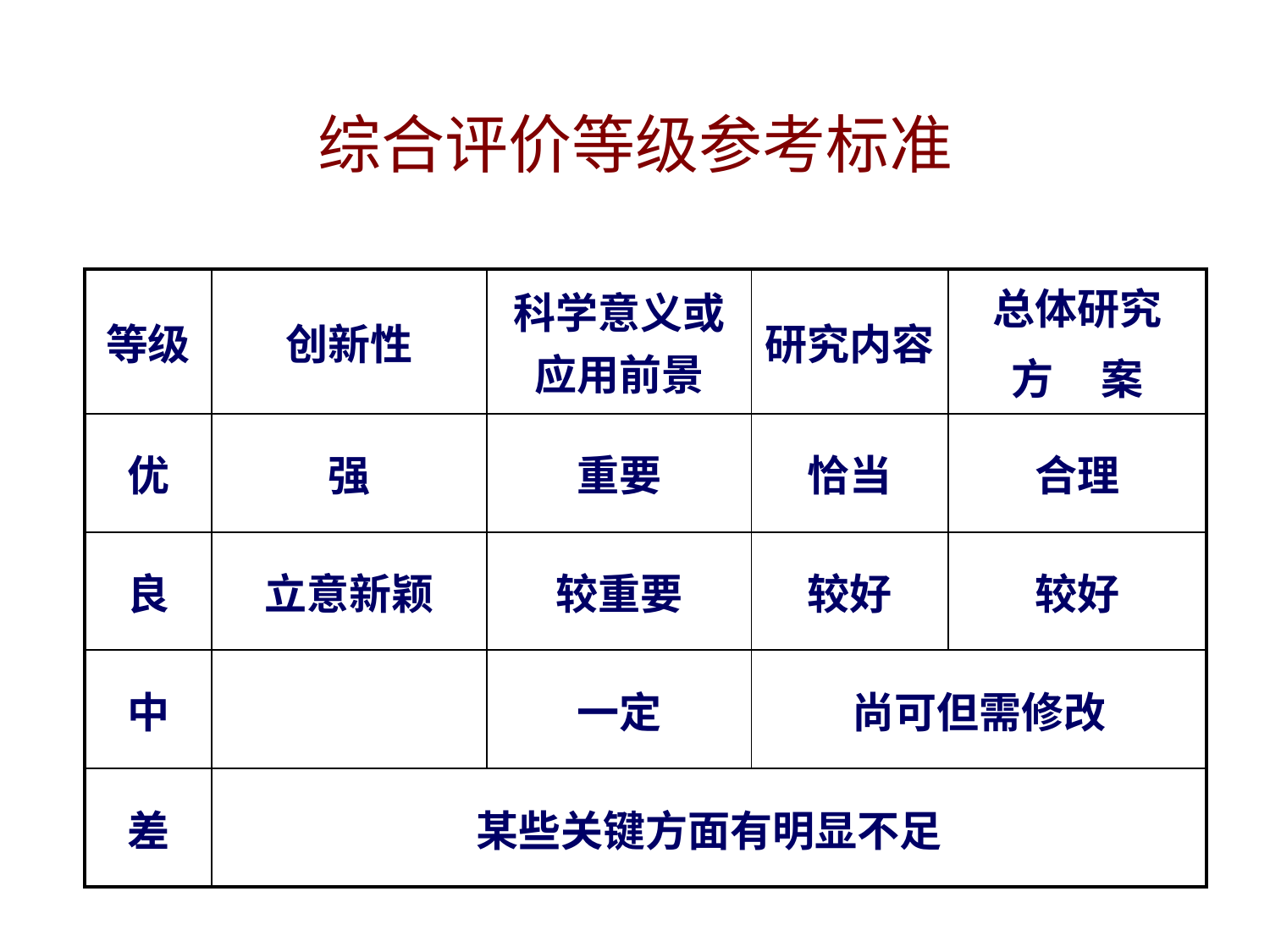

# 综合评价等级参考标准
| 等级 | 创新性 | 科学意义或应用前景 | 研究内容 | 总体研究 方 案 |
| --- | --- | --- | --- | --- |
| 优 | 强 | 重要 | 恰当 | 合理 |
| 良 | 立意新颖 | 较重要 | 较好 | 较好 |
| 中 |  | 一定 | 尚可但需修改 |  |
| 差 | 某些关键方面有明显不足 |  |  |  |